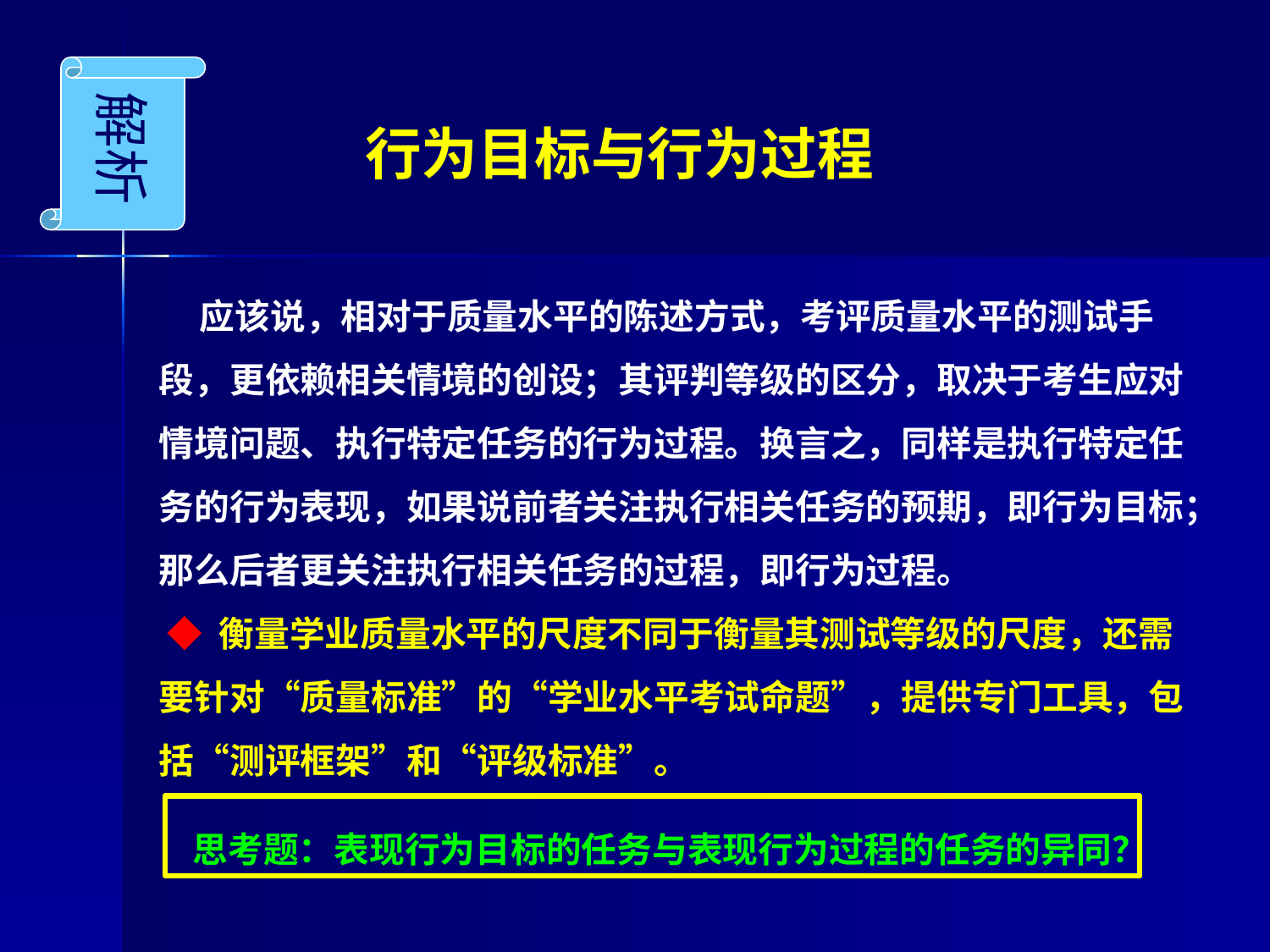

解析
行为目标与行为过程
    应该说，相对于质量水平的陈述方式，考评质量水平的测试手段，更依赖相关情境的创设；其评判等级的区分，取决于考生应对情境问题、执行特定任务的行为过程。换言之，同样是执行特定任务的行为表现，如果说前者关注执行相关任务的预期，即行为目标；那么后者更关注执行相关任务的过程，即行为过程。
 ◆ 衡量学业质量水平的尺度不同于衡量其测试等级的尺度，还需要针对“质量标准”的“学业水平考试命题”，提供专门工具，包括“测评框架”和“评级标准”。

思考题：表现行为目标的任务与表现行为过程的任务的异同？